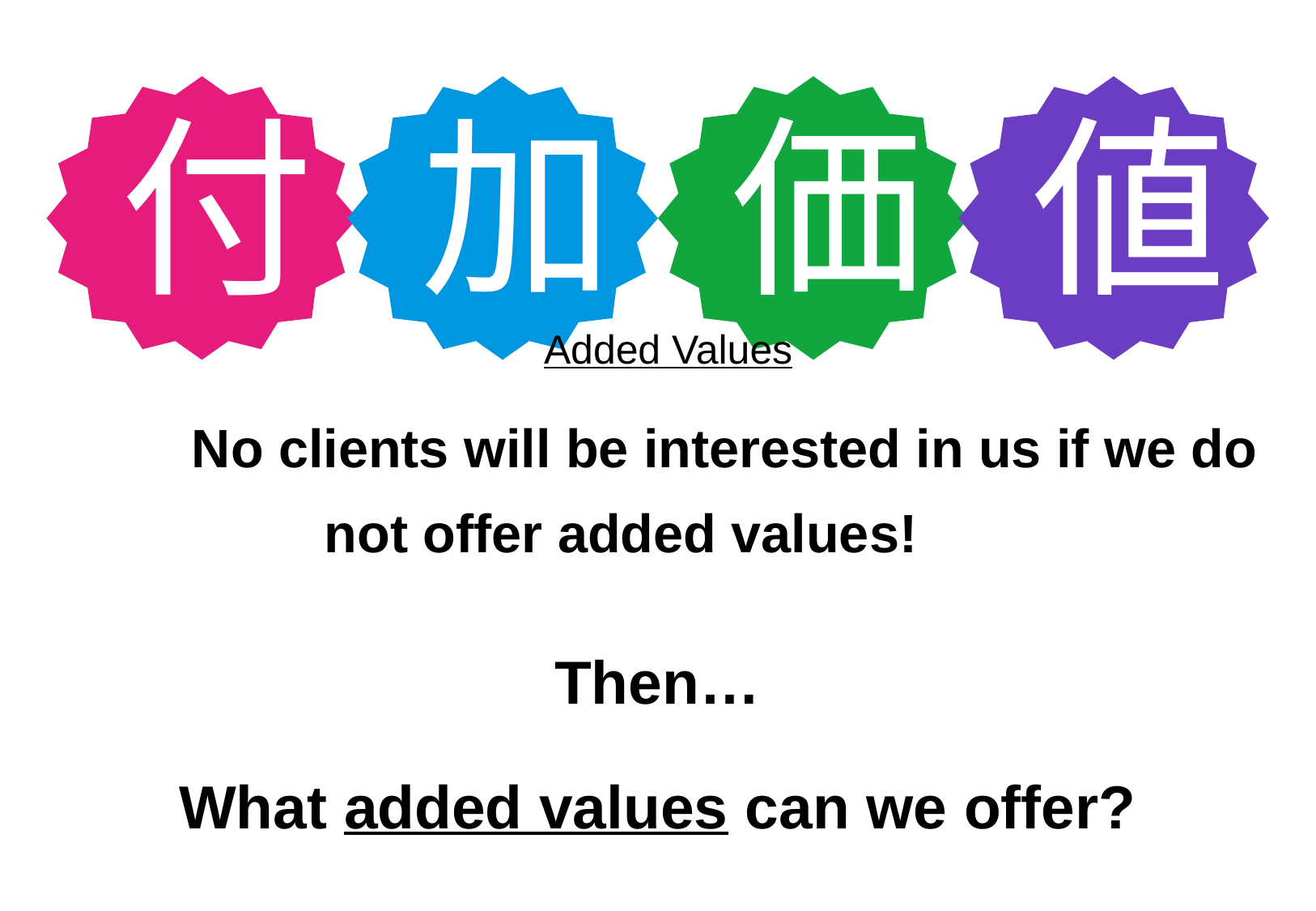

付
加
価
値
Added Values
　　No clients will be interested in us if we do not offer added values!
Then…
What added values can we offer?